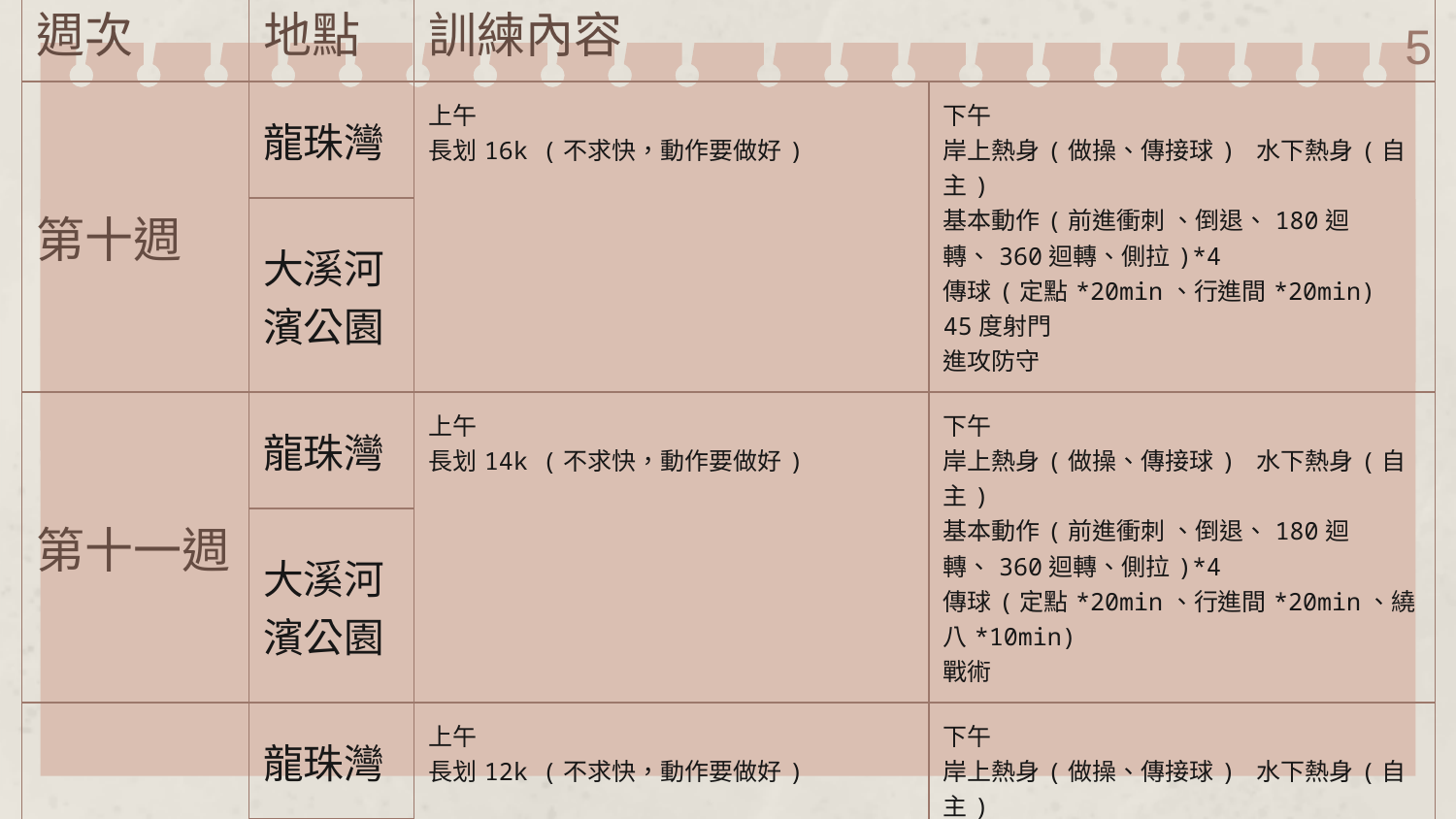

| 週次 | 地點 | 訓練內容 |  |
| --- | --- | --- | --- |
| 第十週 | 龍珠灣 | 上午 長划16k (不求快，動作要做好) | 下午 岸上熱身(做操、傳接球) 水下熱身(自主) 基本動作(前進衝刺 、倒退、180迴轉、360迴轉、側拉)\*4 傳球(定點\*20min、行進間\*20min) 45度射門 進攻防守 |
|  | 大溪河濱公園 |  |  |
| 第十一週 | 龍珠灣 | 上午 長划14k (不求快，動作要做好) | 下午 岸上熱身(做操、傳接球) 水下熱身(自主) 基本動作(前進衝刺 、倒退、180迴轉、360迴轉、側拉)\*4 傳球(定點\*20min、行進間\*20min、繞八\*10min) 戰術 |
|  | 大溪河濱公園 |  |  |
| 第十二週 | 龍珠灣 | 上午 長划12k (不求快，動作要做好) | 下午 岸上熱身(做操、傳接球) 水下熱身(自主) 基本動作(前進衝刺 、倒退、180迴轉、360迴轉、側拉)\*4 傳球(繞八\*10min) 45度角射門 戰術 |
|  | 大溪河濱公園 |  |  |
5